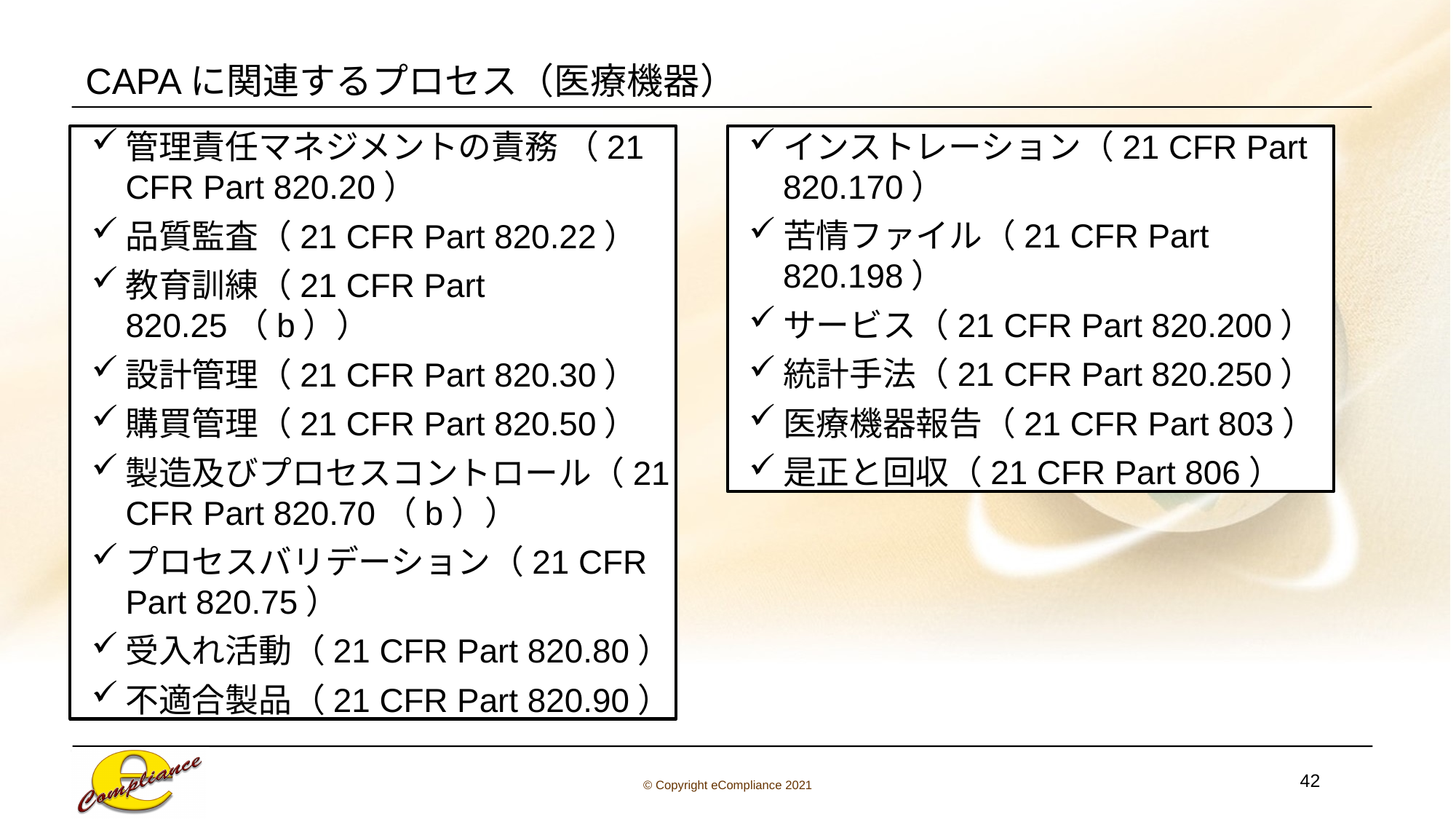

# CAPAに関連するプロセス（医療機器）
管理責任マネジメントの責務 （21 CFR Part 820.20）
品質監査（21 CFR Part 820.22）
教育訓練（21 CFR Part 820.25（b））
設計管理（21 CFR Part 820.30）
購買管理（21 CFR Part 820.50）
製造及びプロセスコントロール（21 CFR Part 820.70（b））
プロセスバリデーション（21 CFR Part 820.75）
受入れ活動（21 CFR Part 820.80）
不適合製品（21 CFR Part 820.90）
インストレーション（21 CFR Part 820.170）
苦情ファイル（21 CFR Part 820.198）
サービス（21 CFR Part 820.200）
統計手法（21 CFR Part 820.250）
医療機器報告（21 CFR Part 803）
是正と回収（21 CFR Part 806）